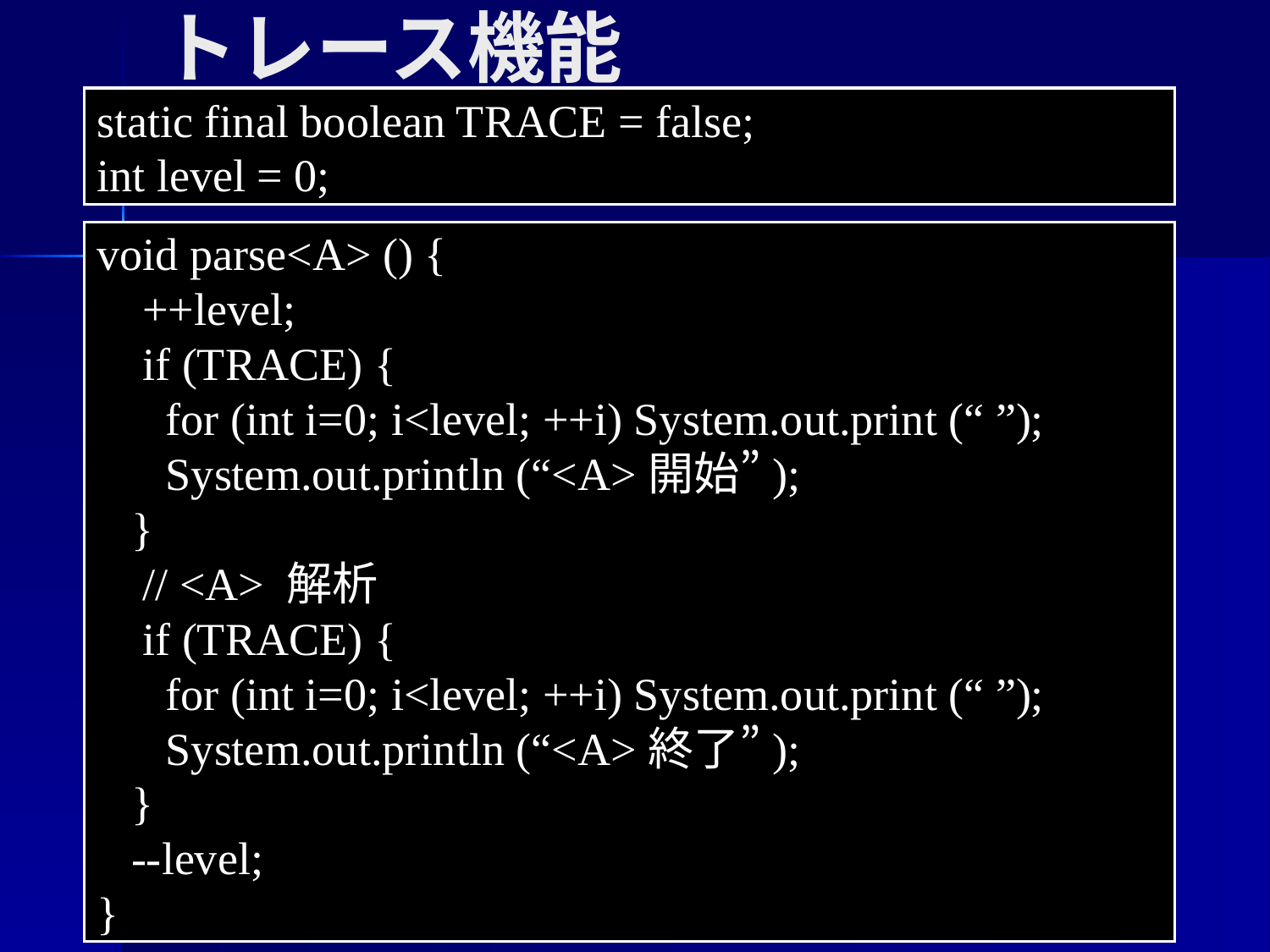

# トレース機能
static final boolean TRACE = false;
int level = 0;
void parse<A> () {
    ++level;
    if (TRACE) {
      for (int i=0; i<level; ++i) System.out.print (“ ”);
      System.out.println (“<A>開始”);
   }
    // <A> 解析
    if (TRACE) {
      for (int i=0; i<level; ++i) System.out.print (“ ”);
      System.out.println (“<A>終了”);
   }
   --level;
}